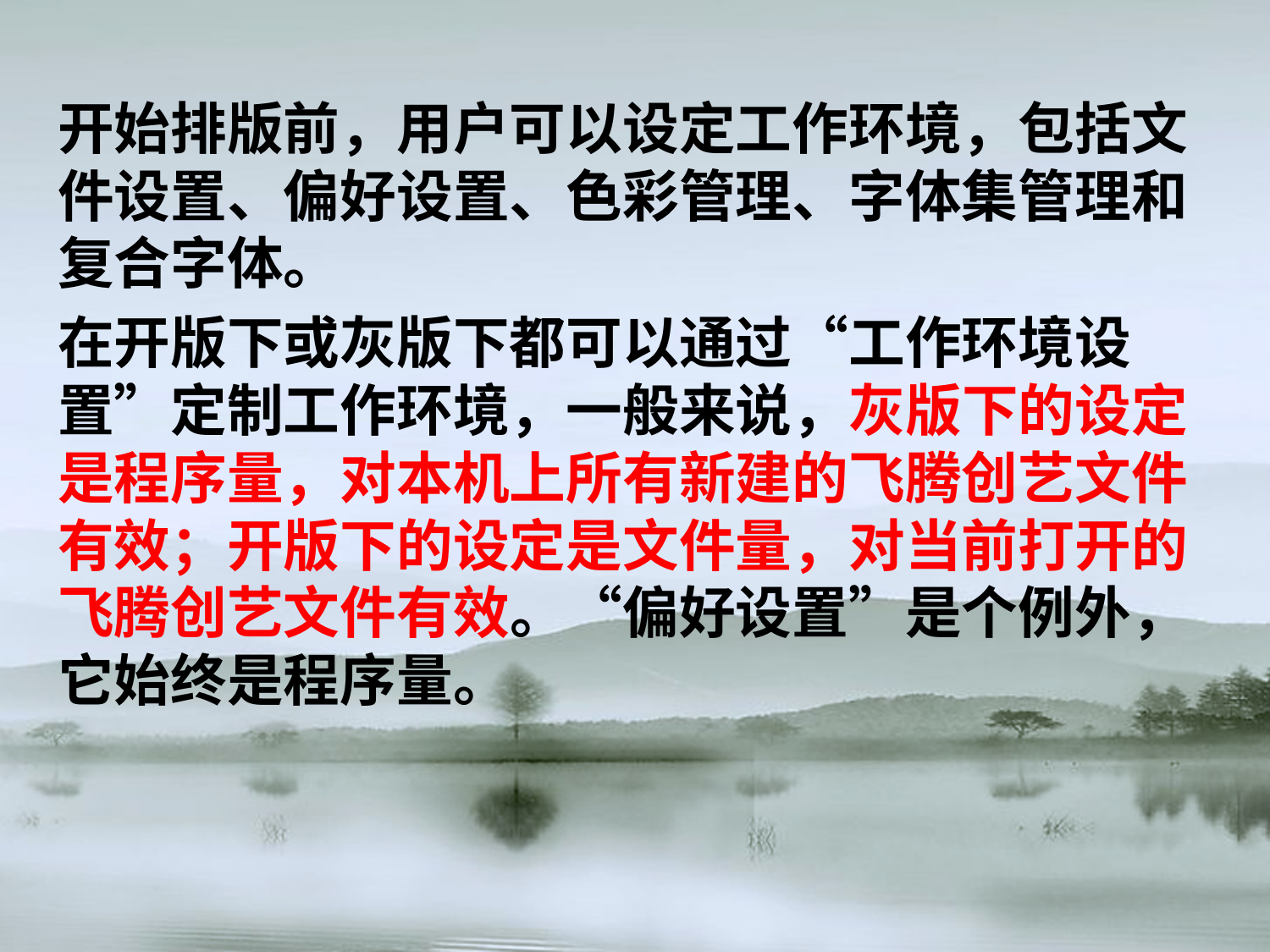

开始排版前，用户可以设定工作环境，包括文件设置、偏好设置、色彩管理、字体集管理和复合字体。
在开版下或灰版下都可以通过“工作环境设置”定制工作环境，一般来说，灰版下的设定是程序量，对本机上所有新建的飞腾创艺文件有效；开版下的设定是文件量，对当前打开的飞腾创艺文件有效。“偏好设置”是个例外，它始终是程序量。